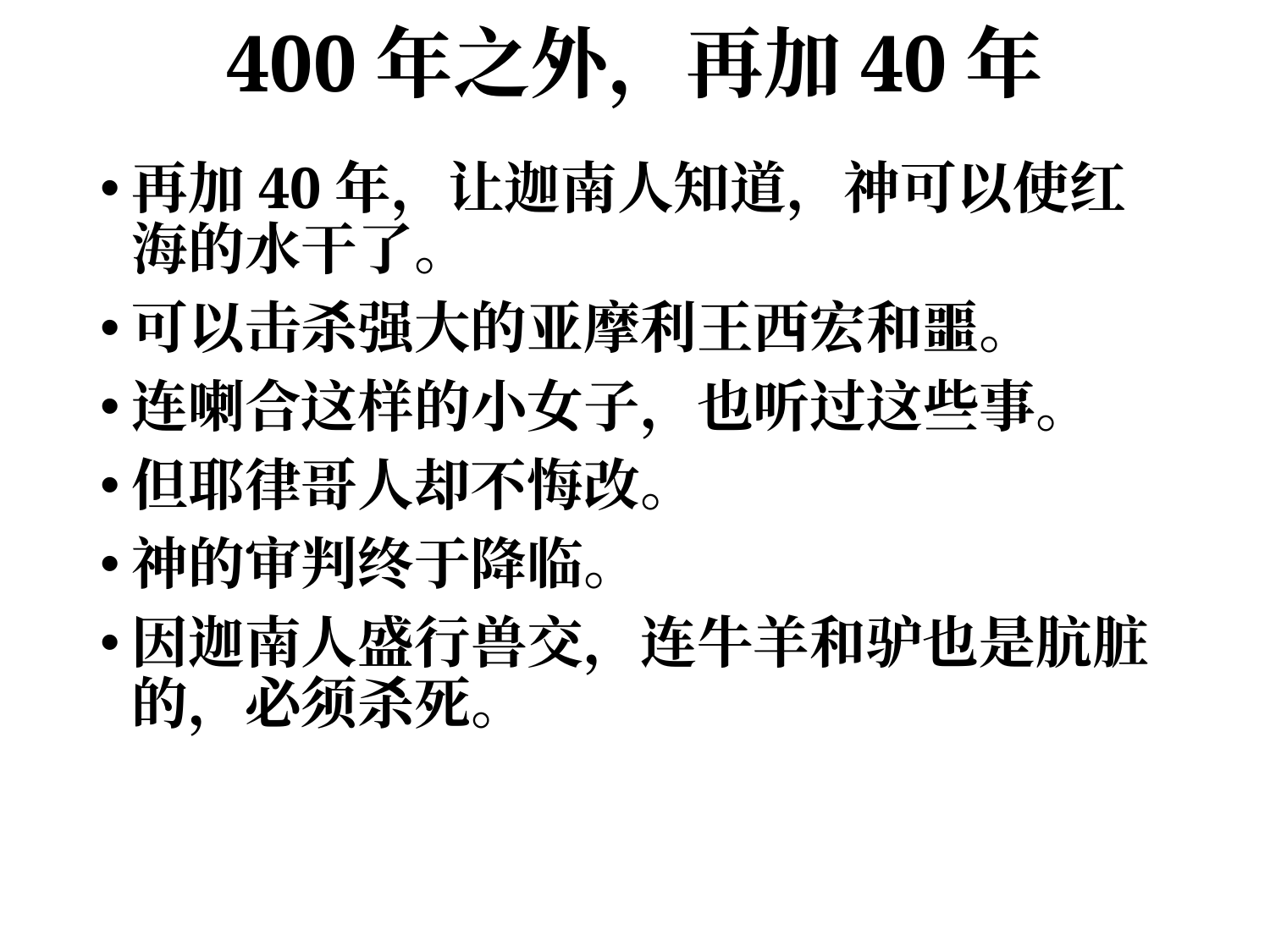

# 400年之外，再加40年
再加40年，让迦南人知道，神可以使红海的水干了。
可以击杀强大的亚摩利王西宏和噩。
连喇合这样的小女子，也听过这些事。
但耶律哥人却不悔改。
神的审判终于降临。
因迦南人盛行兽交，连牛羊和驴也是肮脏的，必须杀死。